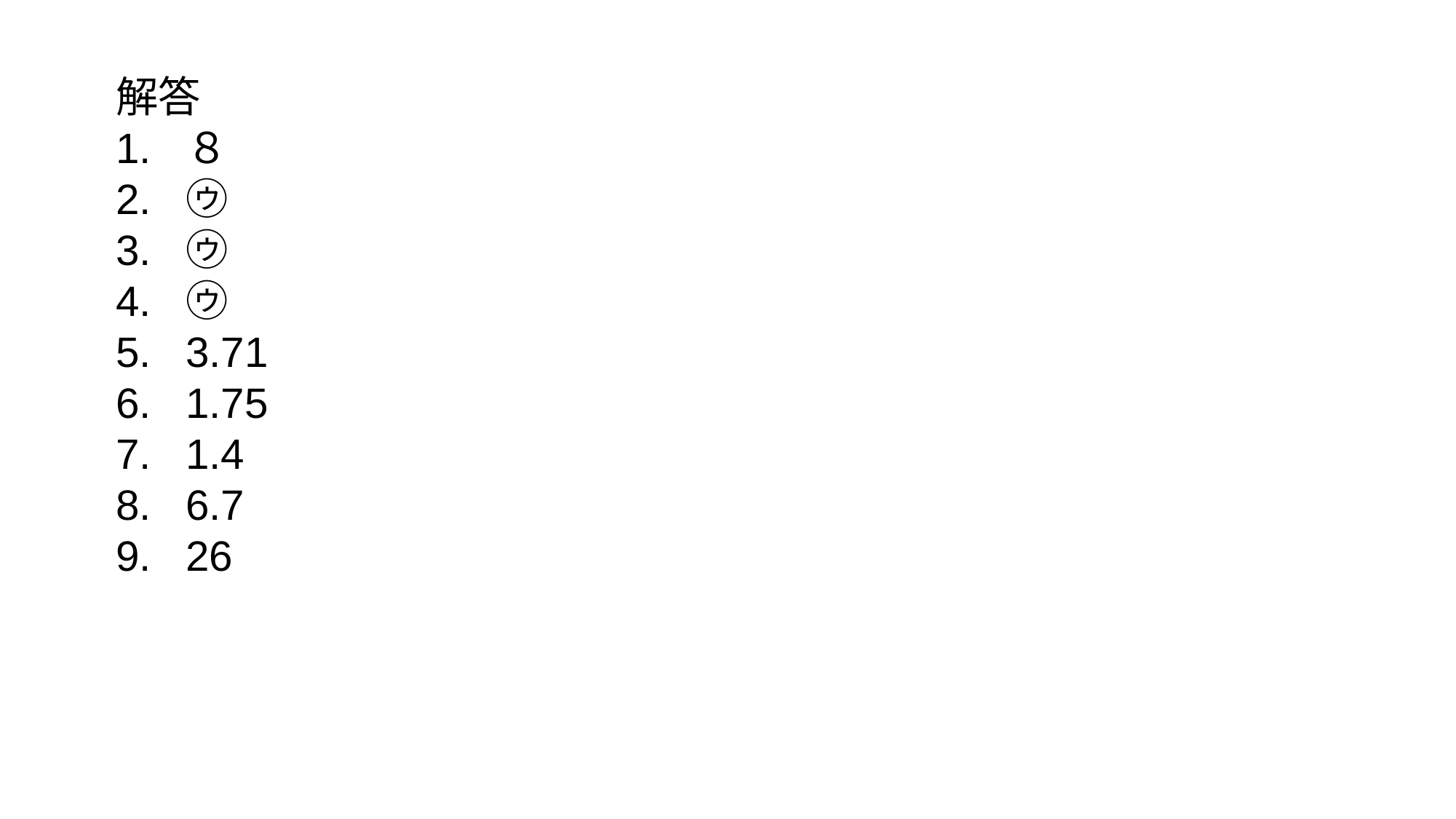

解答
８
㋒
㋒
㋒
3.71
1.75
1.4
6.7
26